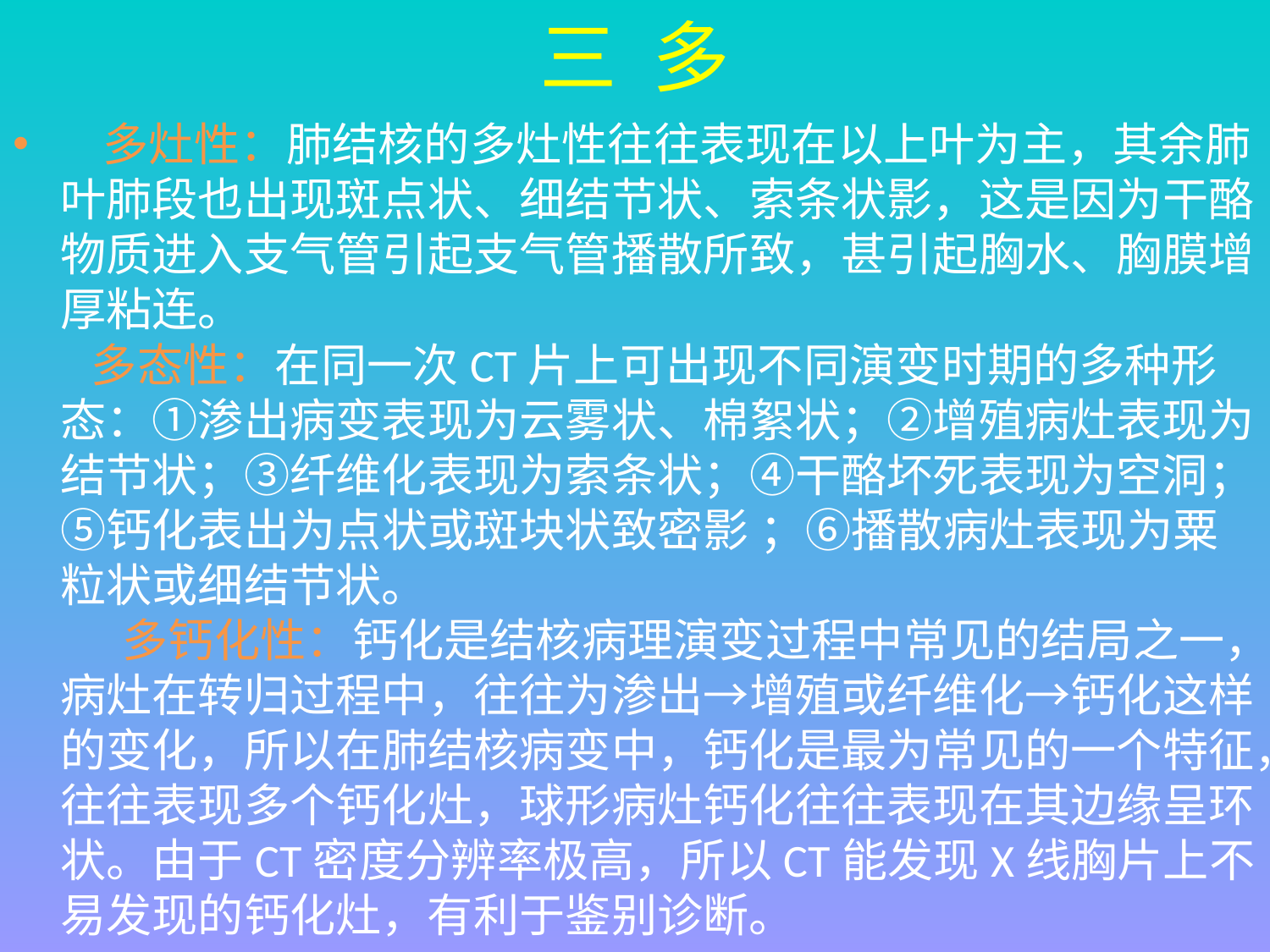

# 三  多
   多灶性：肺结核的多灶性往往表现在以上叶为主，其余肺叶肺段也出现斑点状、细结节状、索条状影，这是因为干酪物质进入支气管引起支气管播散所致，甚引起胸水、胸膜增厚粘连。
   多态性：在同一次CT片上可出现不同演变时期的多种形态：①渗出病变表现为云雾状、棉絮状；②增殖病灶表现为结节状；③纤维化表现为索条状；④干酪坏死表现为空洞；⑤钙化表出为点状或斑块状致密影 ；⑥播散病灶表现为粟粒状或细结节状。
      多钙化性：钙化是结核病理演变过程中常见的结局之一，病灶在转归过程中，往往为渗出→增殖或纤维化→钙化这样的变化，所以在肺结核病变中，钙化是最为常见的一个特征，往往表现多个钙化灶，球形病灶钙化往往表现在其边缘呈环状。由于CT密度分辨率极高，所以CT能发现X线胸片上不易发现的钙化灶，有利于鉴别诊断。